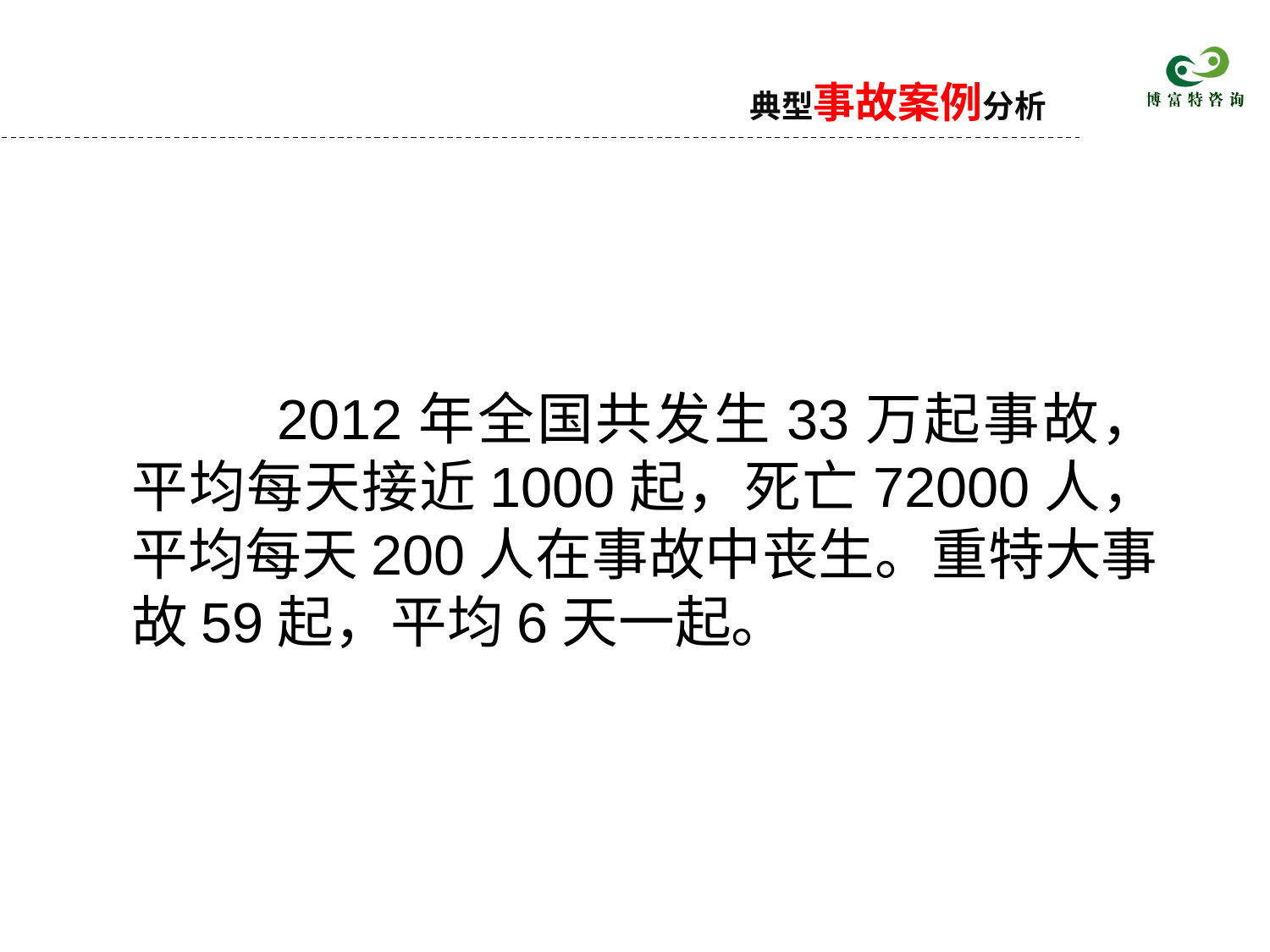

2012年全国共发生33万起事故，平均每天接近1000起，死亡72000人，平均每天200人在事故中丧生。重特大事故59起，平均6天一起。